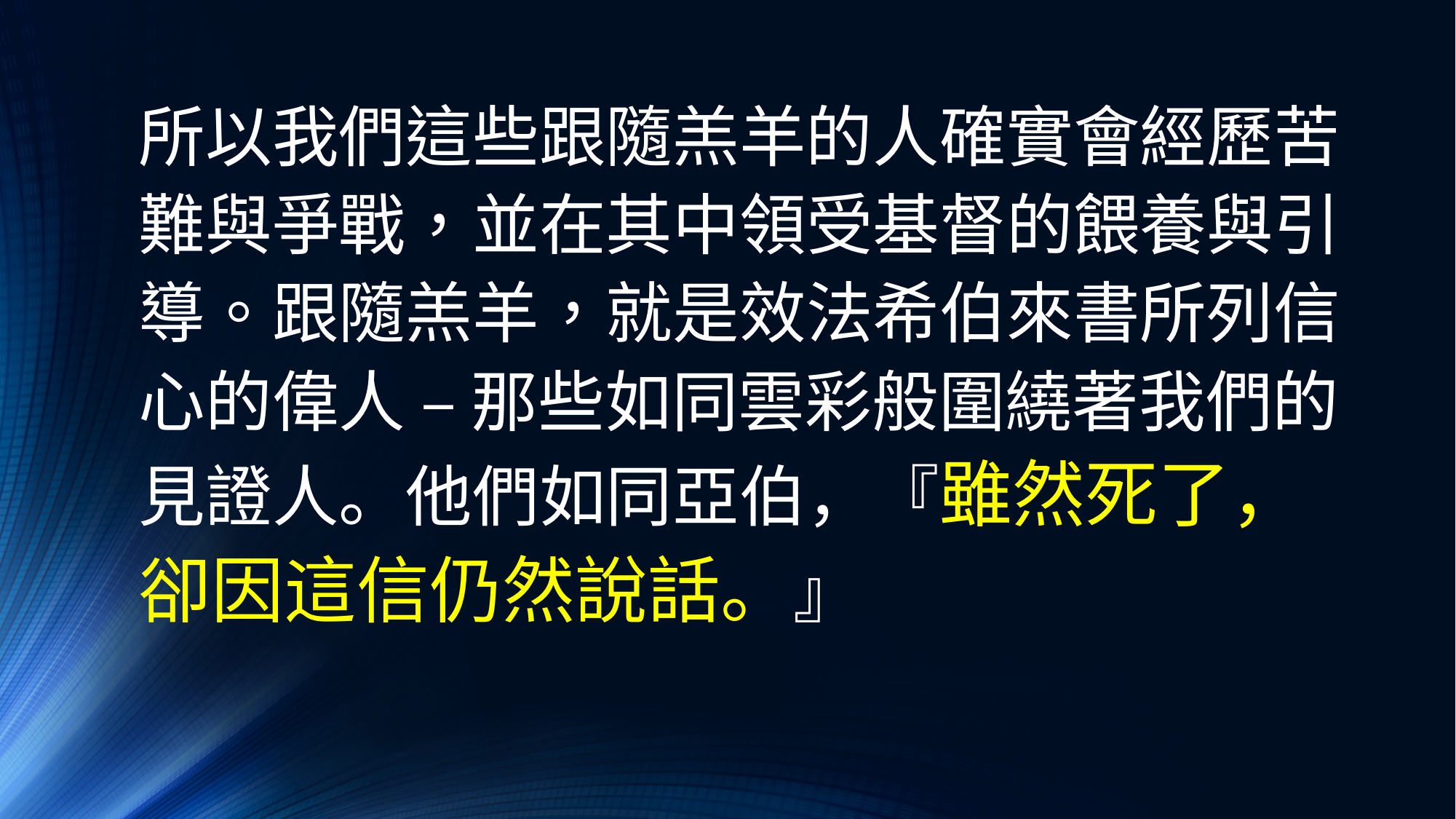

所以我們這些跟隨羔羊的人確實會經歷苦難與爭戰，並在其中領受基督的餵養與引導。跟隨羔羊，就是效法希伯來書所列信心的偉人 – 那些如同雲彩般圍繞著我們的見證人。他們如同亞伯，『雖然死了，卻因這信仍然說話。』